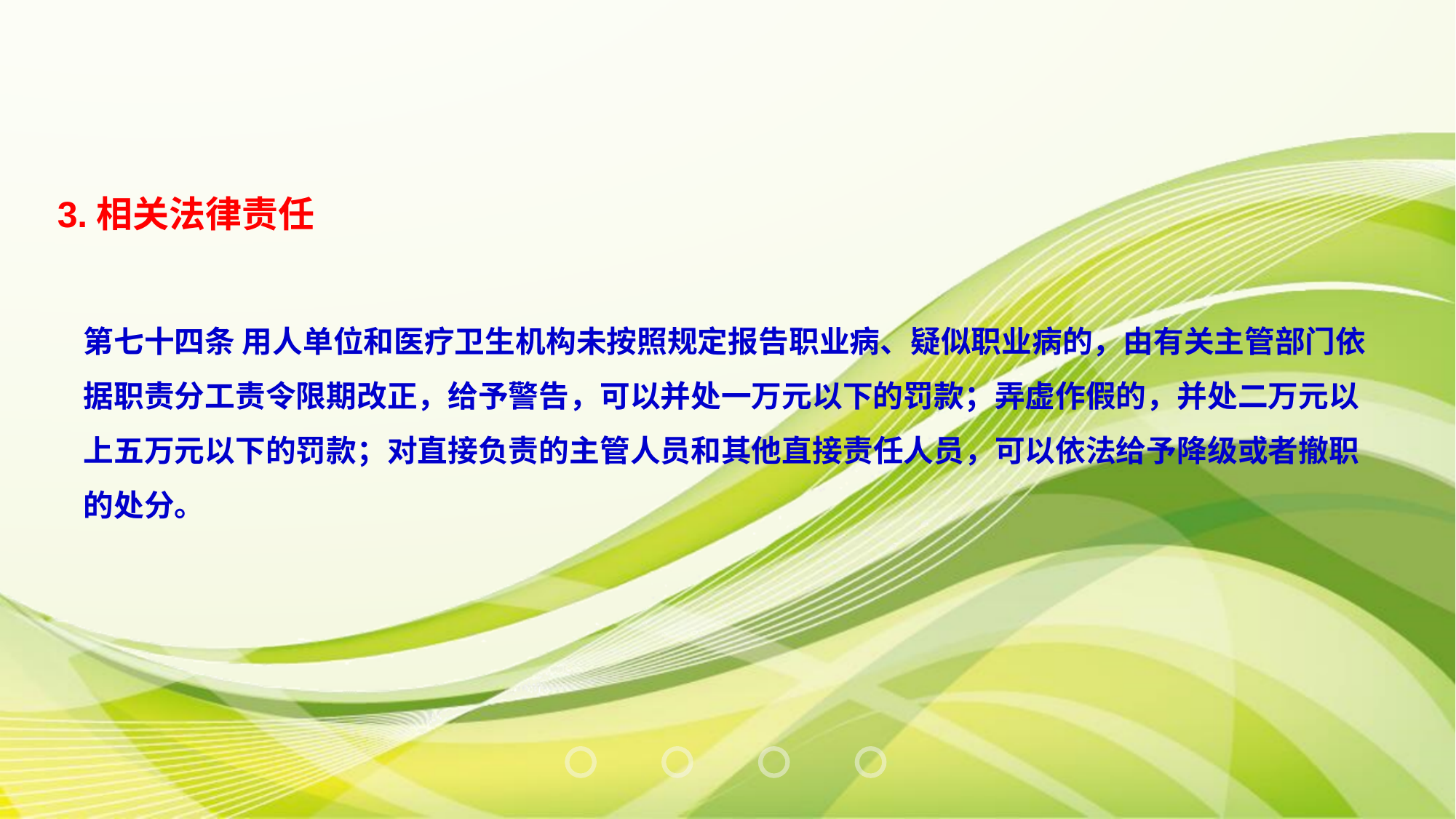

3.相关法律责任
第七十四条 用人单位和医疗卫生机构未按照规定报告职业病、疑似职业病的，由有关主管部门依据职责分工责令限期改正，给予警告，可以并处一万元以下的罚款；弄虚作假的，并处二万元以上五万元以下的罚款；对直接负责的主管人员和其他直接责任人员，可以依法给予降级或者撤职的处分。